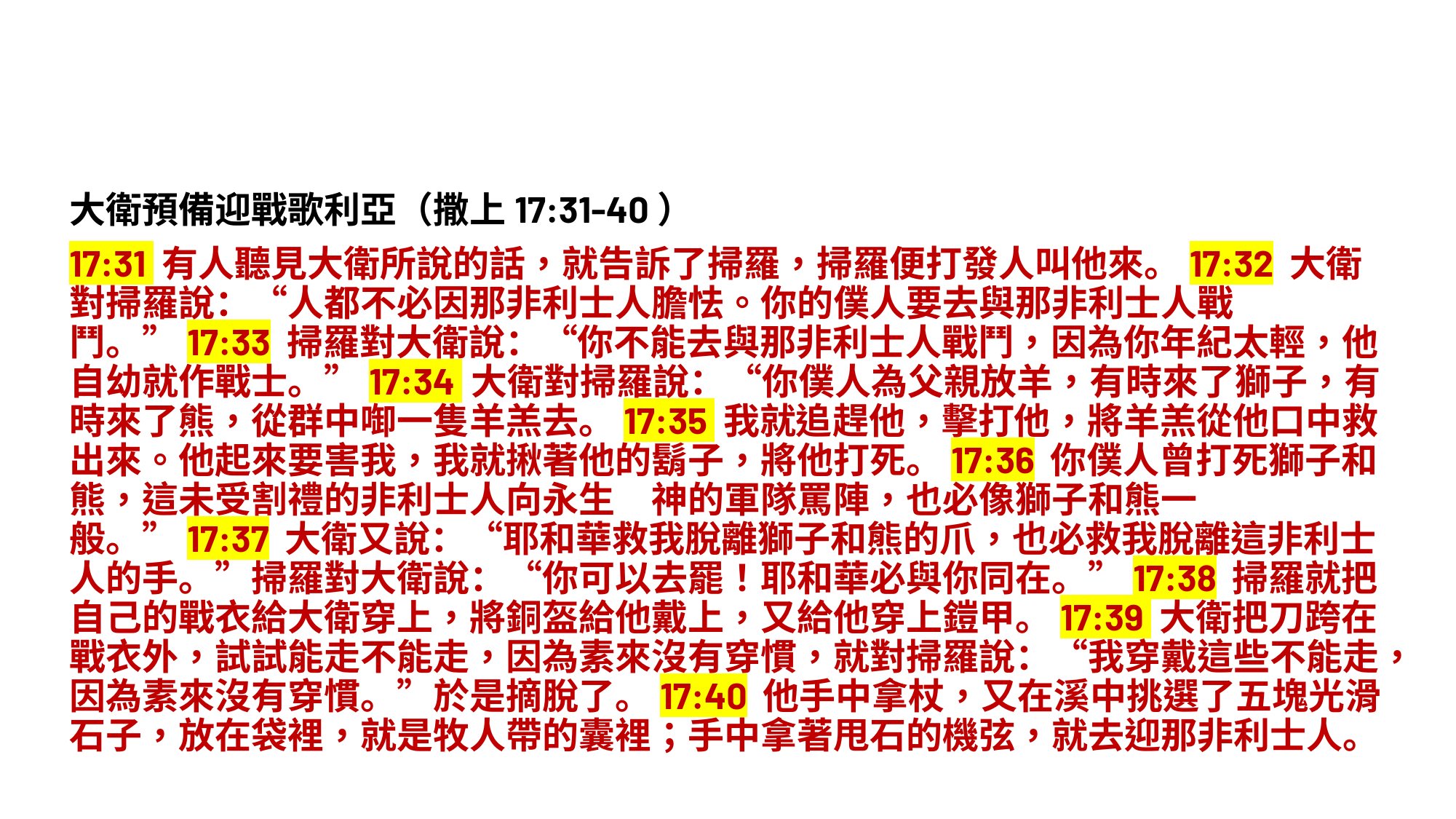

大衛預備迎戰歌利亞（撒上17:31-40）
17:31 有人聽見大衛所說的話，就告訴了掃羅，掃羅便打發人叫他來。17:32 大衛對掃羅說：“人都不必因那非利士人膽怯。你的僕人要去與那非利士人戰鬥。”17:33 掃羅對大衛說：“你不能去與那非利士人戰鬥，因為你年紀太輕，他自幼就作戰士。”17:34 大衛對掃羅說：“你僕人為父親放羊，有時來了獅子，有時來了熊，從群中啣一隻羊羔去。17:35 我就追趕他，擊打他，將羊羔從他口中救出來。他起來要害我，我就揪著他的鬍子，將他打死。17:36 你僕人曾打死獅子和熊，這未受割禮的非利士人向永生　神的軍隊罵陣，也必像獅子和熊一般。”17:37 大衛又說：“耶和華救我脫離獅子和熊的爪，也必救我脫離這非利士人的手。”掃羅對大衛說：“你可以去罷！耶和華必與你同在。”17:38 掃羅就把自己的戰衣給大衛穿上，將銅盔給他戴上，又給他穿上鎧甲。17:39 大衛把刀跨在戰衣外，試試能走不能走，因為素來沒有穿慣，就對掃羅說：“我穿戴這些不能走，因為素來沒有穿慣。”於是摘脫了。17:40 他手中拿杖，又在溪中挑選了五塊光滑石子，放在袋裡，就是牧人帶的囊裡；手中拿著甩石的機弦，就去迎那非利士人。